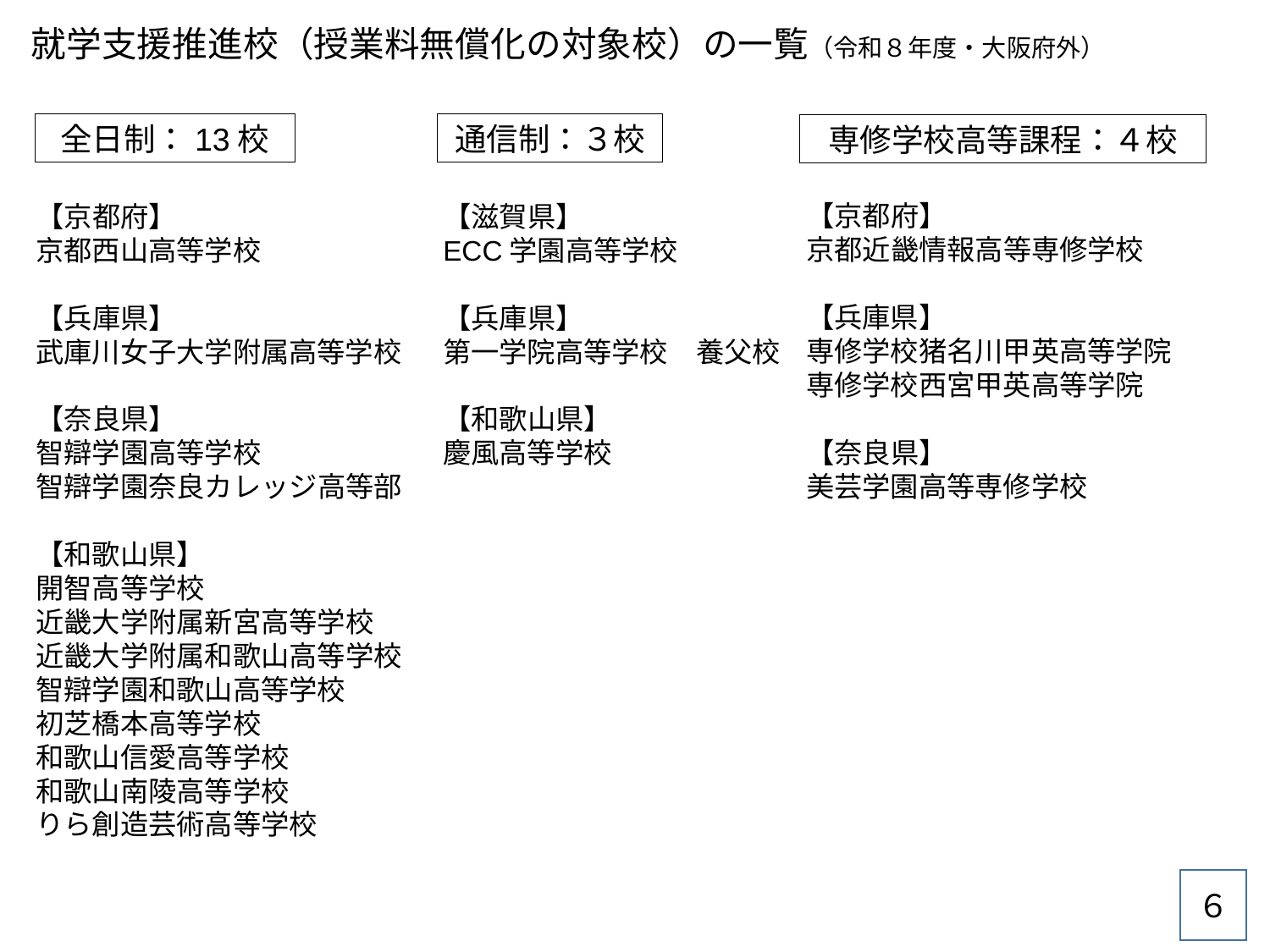

就学支援推進校（授業料無償化の対象校）の一覧（令和８年度・大阪府外）
全日制：13校
通信制：３校
専修学校高等課程：４校
【京都府】
京都近畿情報高等専修学校

【兵庫県】
専修学校猪名川甲英高等学院
専修学校西宮甲英高等学院

【奈良県】
美芸学園高等専修学校
【京都府】
京都西山高等学校

【兵庫県】
武庫川女子大学附属高等学校

【奈良県】
智辯学園高等学校
智辯学園奈良カレッジ高等部

【和歌山県】
開智高等学校
近畿大学附属新宮高等学校
近畿大学附属和歌山高等学校
智辯学園和歌山高等学校
初芝橋本高等学校
和歌山信愛高等学校
和歌山南陵高等学校
りら創造芸術高等学校

【滋賀県】
ECC学園高等学校

【兵庫県】
第一学院高等学校　養父校

【和歌山県】
慶風高等学校
６